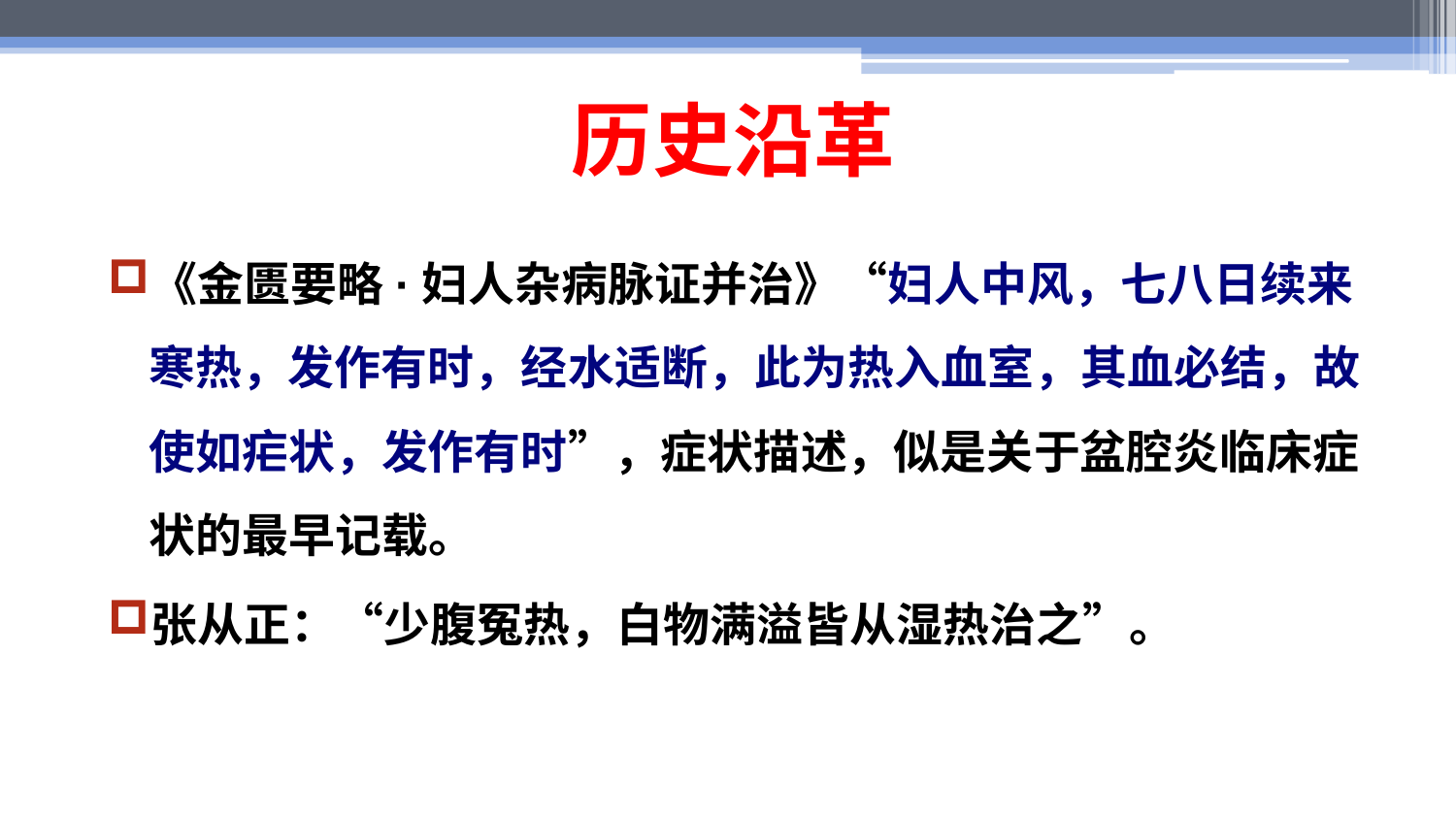

# 历史沿革
《金匮要略·妇人杂病脉证并治》“妇人中风，七八日续来寒热，发作有时，经水适断，此为热入血室，其血必结，故使如疟状，发作有时”，症状描述，似是关于盆腔炎临床症状的最早记载。
张从正：“少腹冤热，白物满溢皆从湿热治之”。